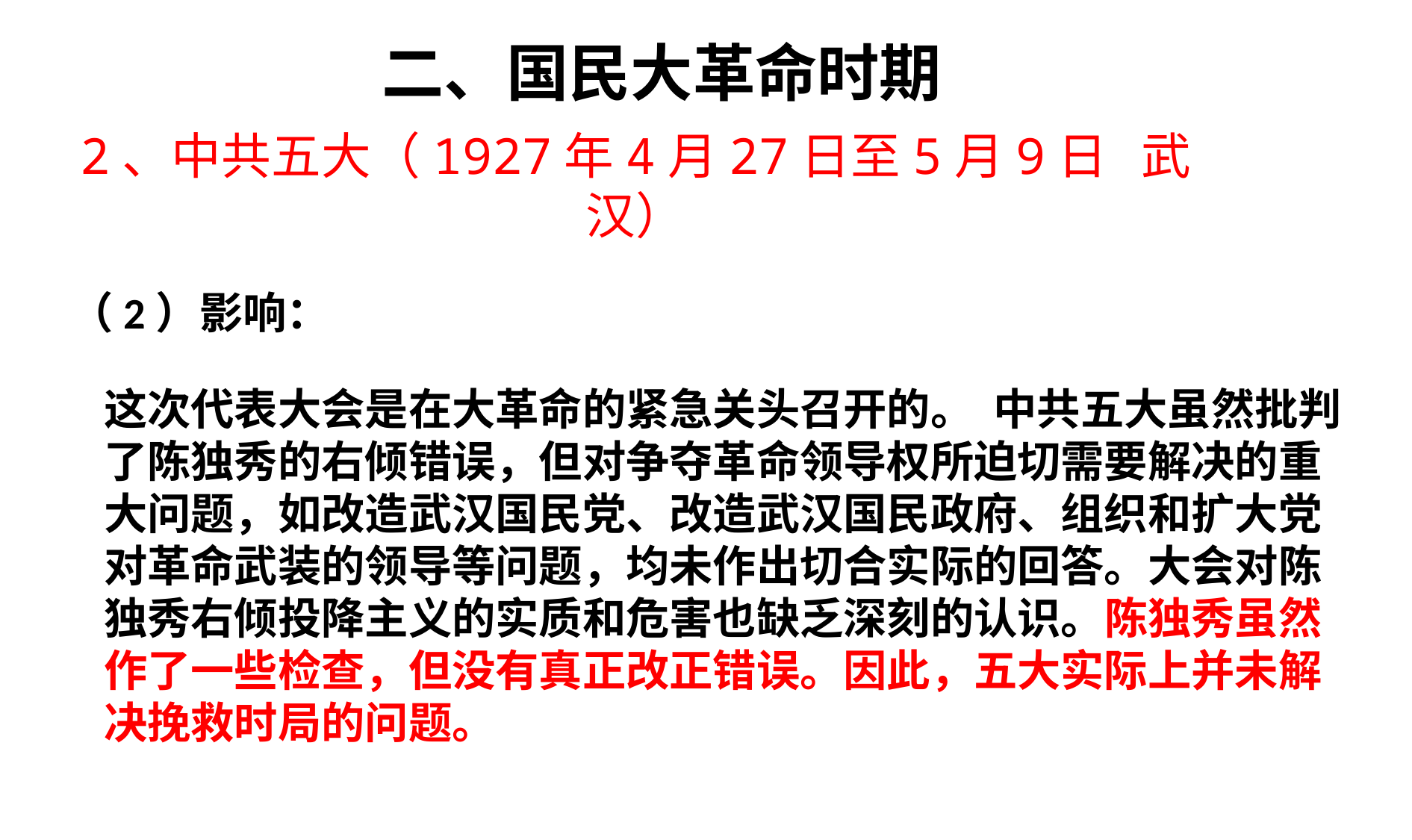

二、国民大革命时期
# 2、中共五大（1927年4月27日至5月9日   武汉）
（2）影响：
这次代表大会是在大革命的紧急关头召开的。  中共五大虽然批判了陈独秀的右倾错误，但对争夺革命领导权所迫切需要解决的重大问题，如改造武汉国民党、改造武汉国民政府、组织和扩大党对革命武装的领导等问题，均未作出切合实际的回答。大会对陈独秀右倾投降主义的实质和危害也缺乏深刻的认识。陈独秀虽然作了一些检查，但没有真正改正错误。因此，五大实际上并未解决挽救时局的问题。